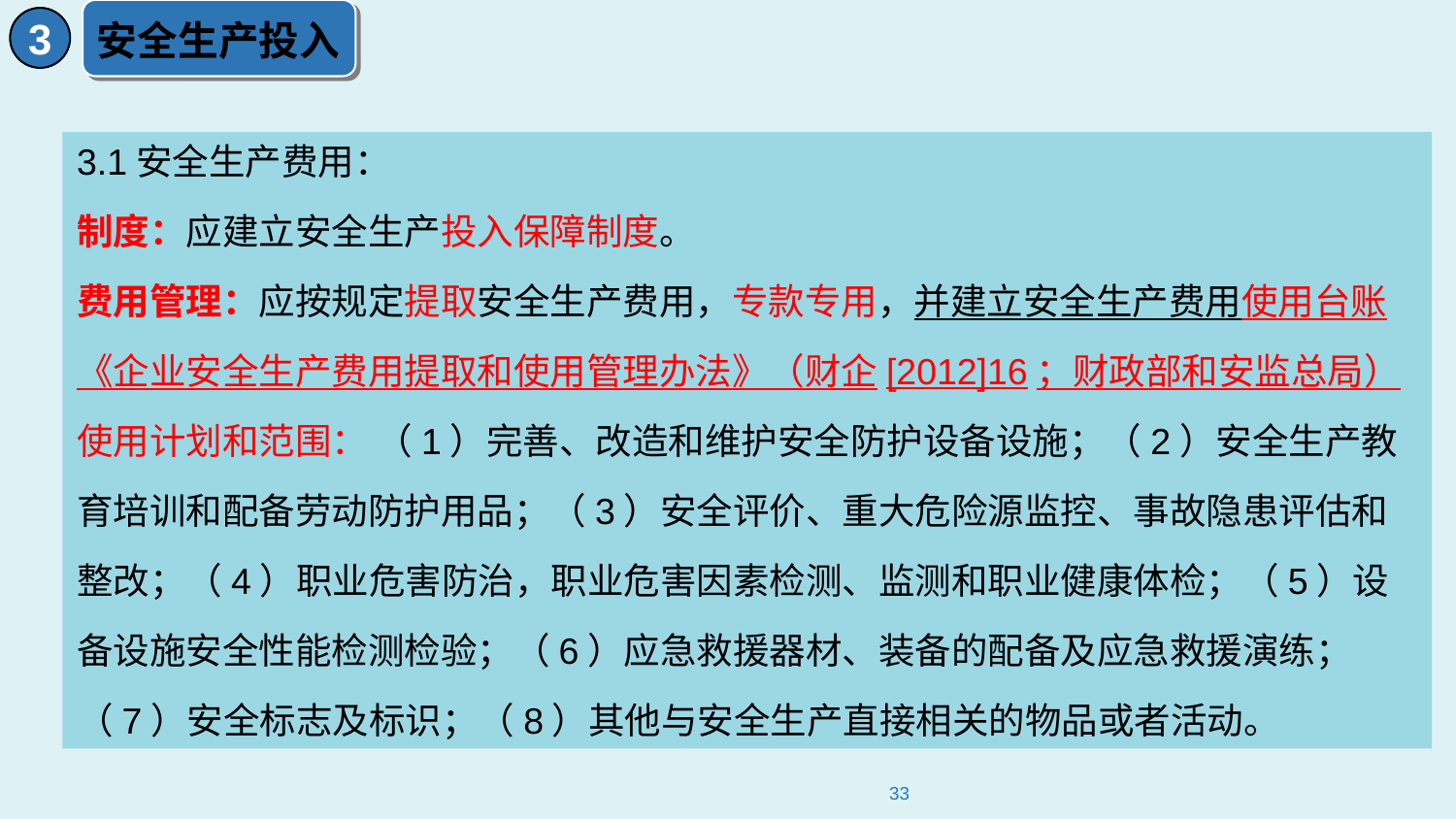

安全生产投入
3
3.1安全生产费用：
制度：应建立安全生产投入保障制度。
费用管理：应按规定提取安全生产费用，专款专用，并建立安全生产费用使用台账
《企业安全生产费用提取和使用管理办法》（财企[2012]16；财政部和安监总局）使用计划和范围： （1）完善、改造和维护安全防护设备设施；（2）安全生产教育培训和配备劳动防护用品；（3）安全评价、重大危险源监控、事故隐患评估和整改；（4）职业危害防治，职业危害因素检测、监测和职业健康体检；（5）设备设施安全性能检测检验；（6）应急救援器材、装备的配备及应急救援演练；（7）安全标志及标识；（8）其他与安全生产直接相关的物品或者活动。

                                     33